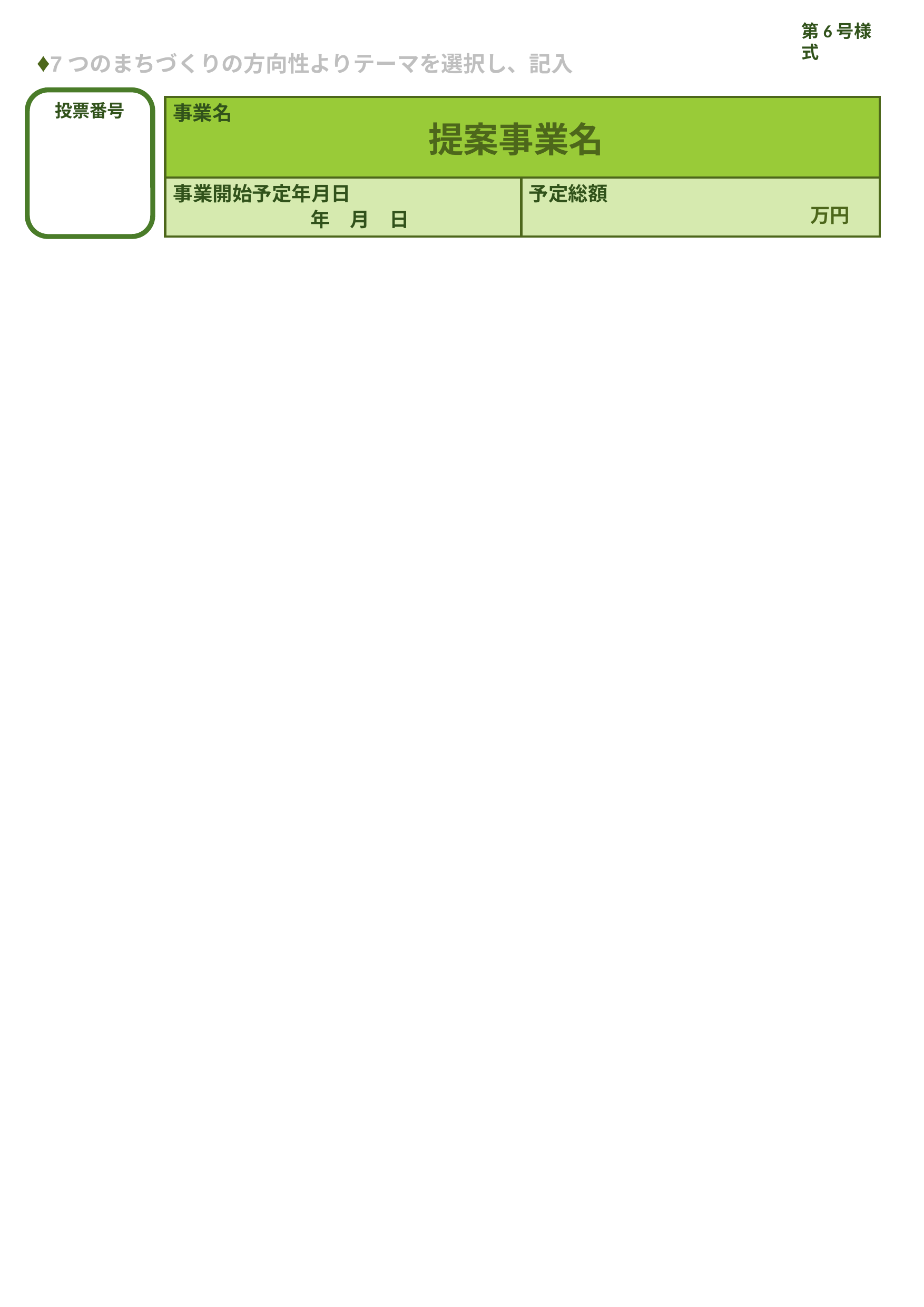

♦7つのまちづくりの方向性よりテーマを選択し、記入
提案事業名
万円
年　月　日